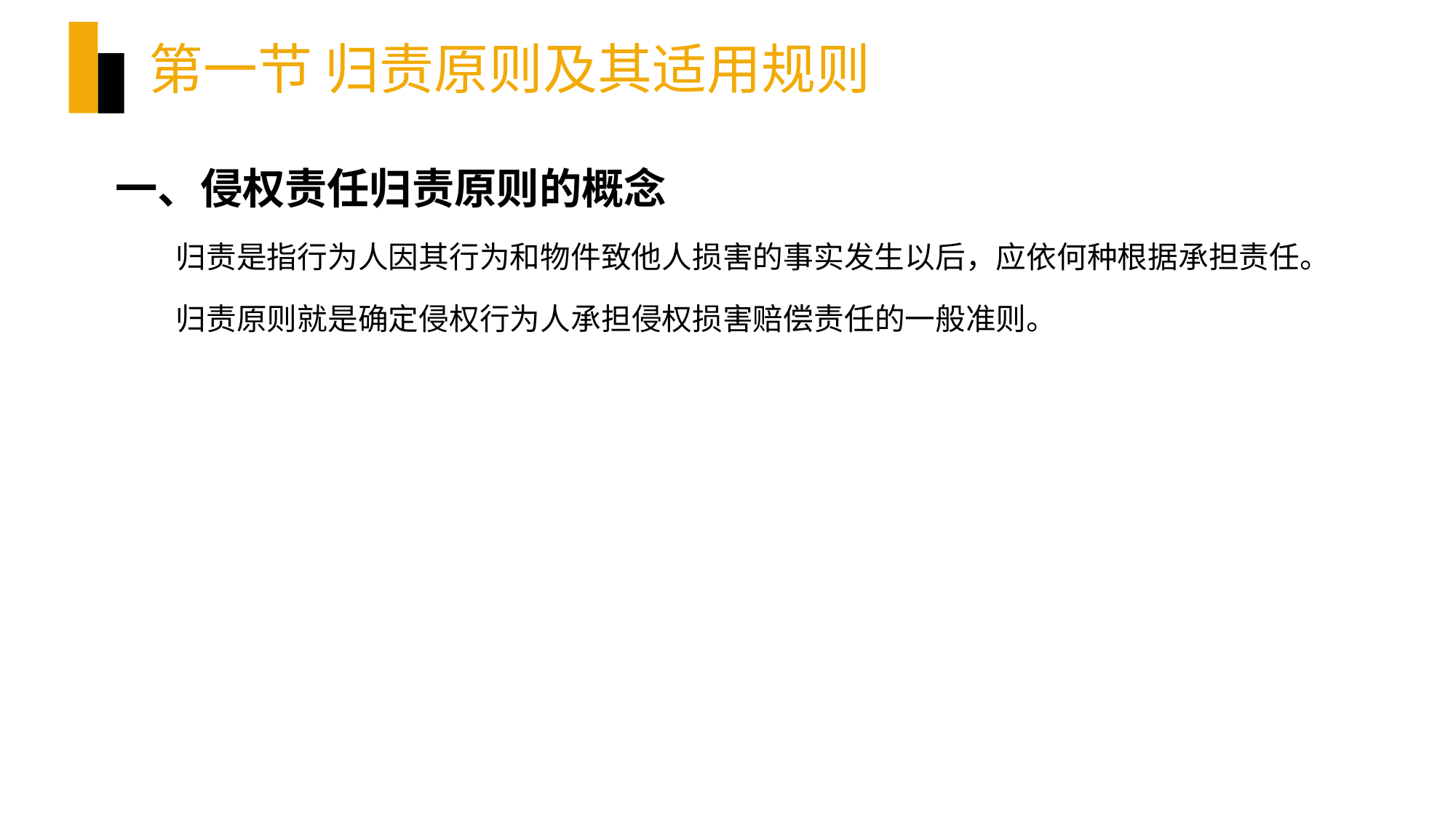

# 第一节 归责原则及其适用规则
一、侵权责任归责原则的概念
归责是指行为人因其行为和物件致他人损害的事实发生以后，应依何种根据承担责任。
归责原则就是确定侵权行为人承担侵权损害赔偿责任的一般准则。